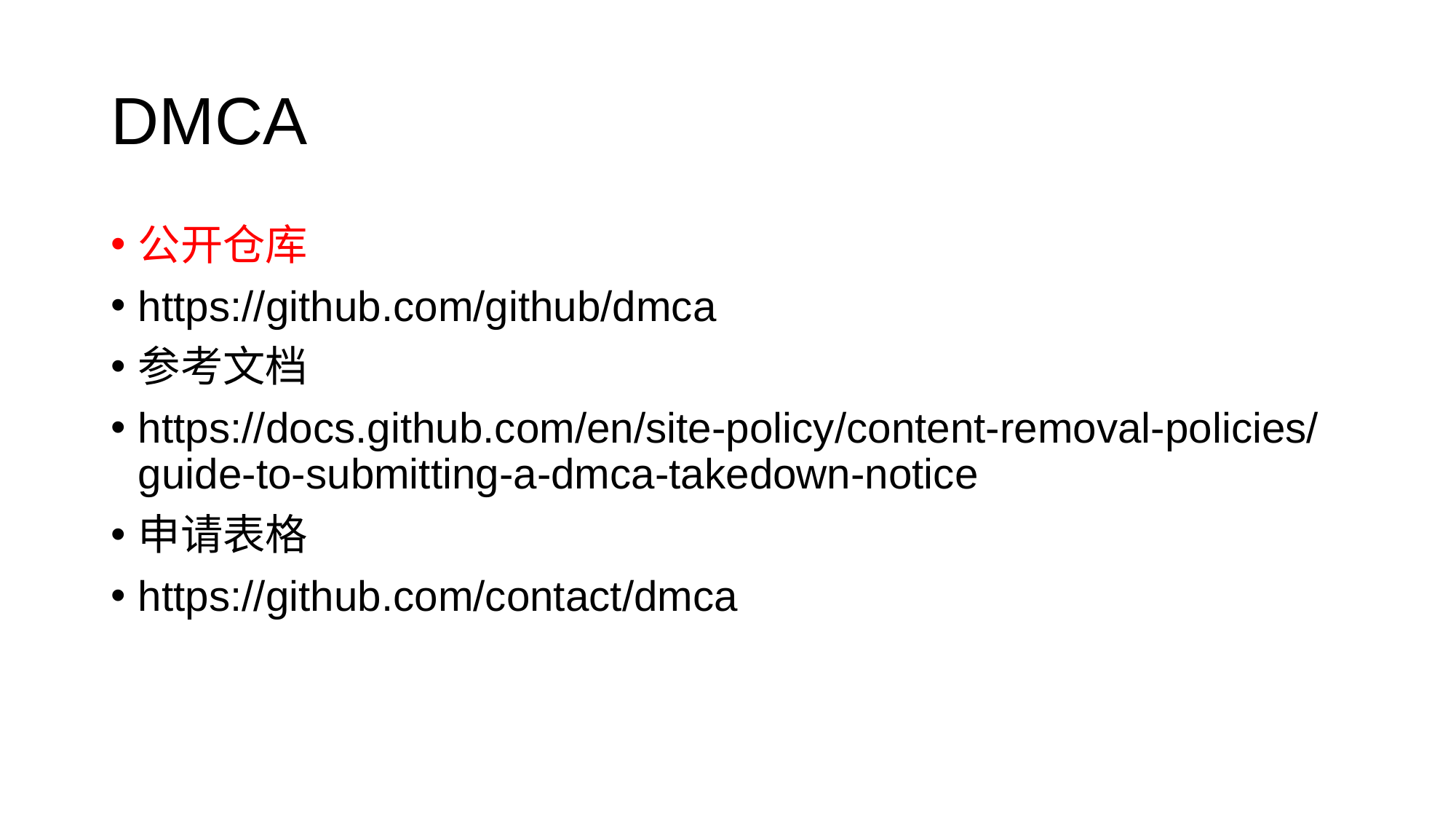

# DMCA
公开仓库
https://github.com/github/dmca
参考文档
https://docs.github.com/en/site-policy/content-removal-policies/guide-to-submitting-a-dmca-takedown-notice
申请表格
https://github.com/contact/dmca